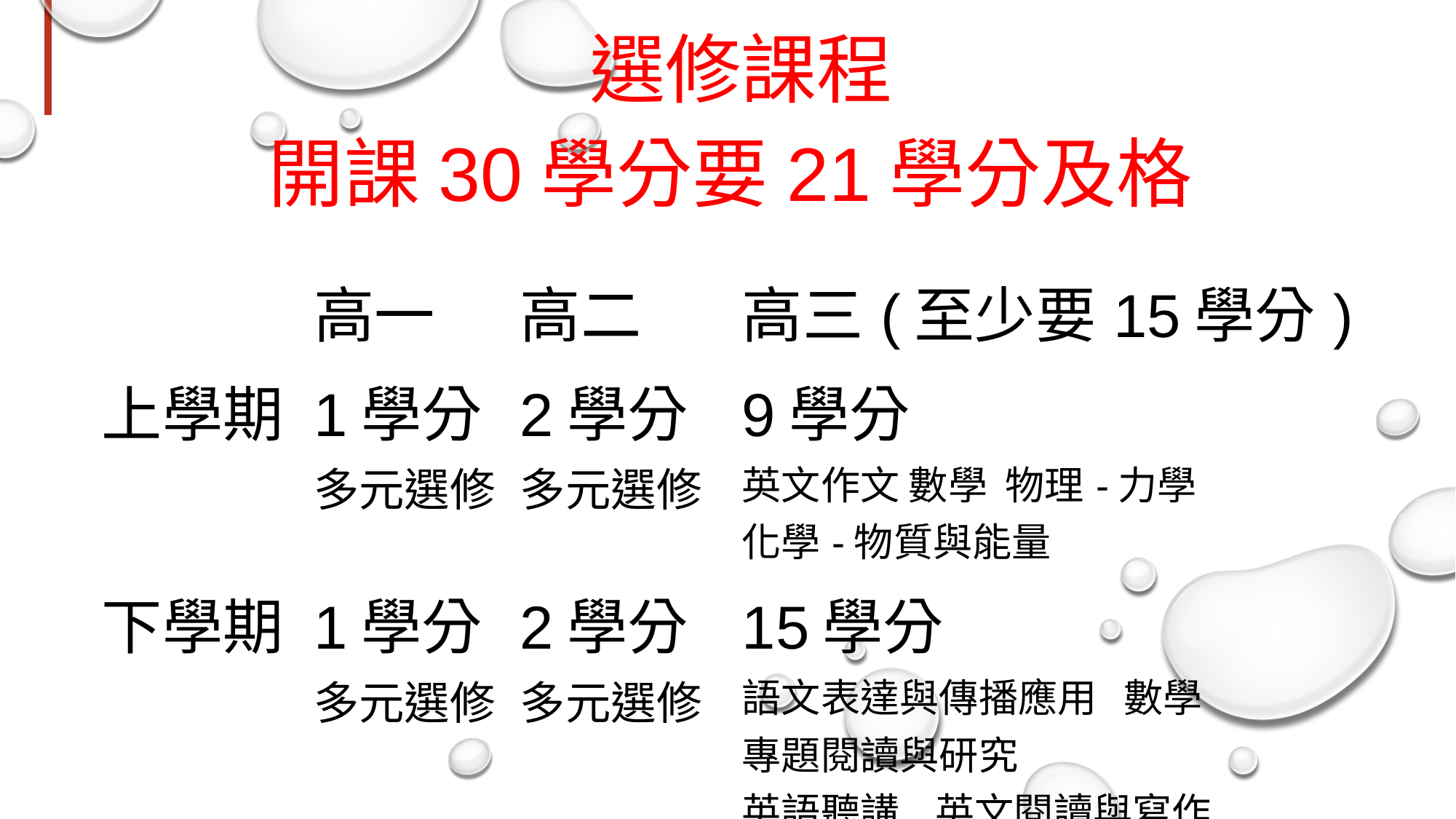

選修課程
開課30學分要21學分及格
|  | 高一 | 高二 | 高三(至少要15學分) |
| --- | --- | --- | --- |
| 上學期 | 1學分 多元選修 | 2學分 多元選修 | 9學分 英文作文 數學 物理-力學 化學-物質與能量 |
| 下學期 | 1學分 多元選修 | 2學分 多元選修 | 15學分 語文表達與傳播應用 數學 專題閱讀與研究 英語聽講 英文閱讀與寫作 物理-力學 化學-物質與能量 |